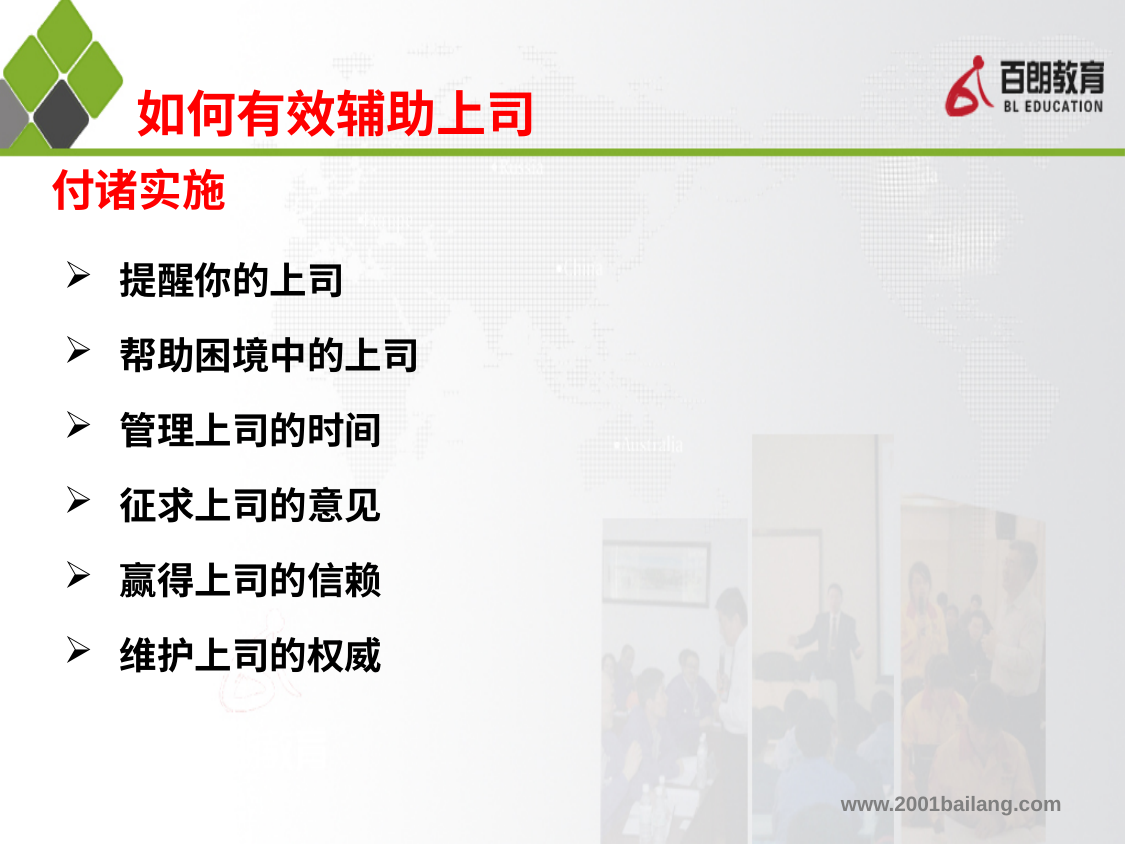

如何有效辅助上司
# 付诸实施
提醒你的上司
帮助困境中的上司
管理上司的时间
征求上司的意见
赢得上司的信赖
维护上司的权威